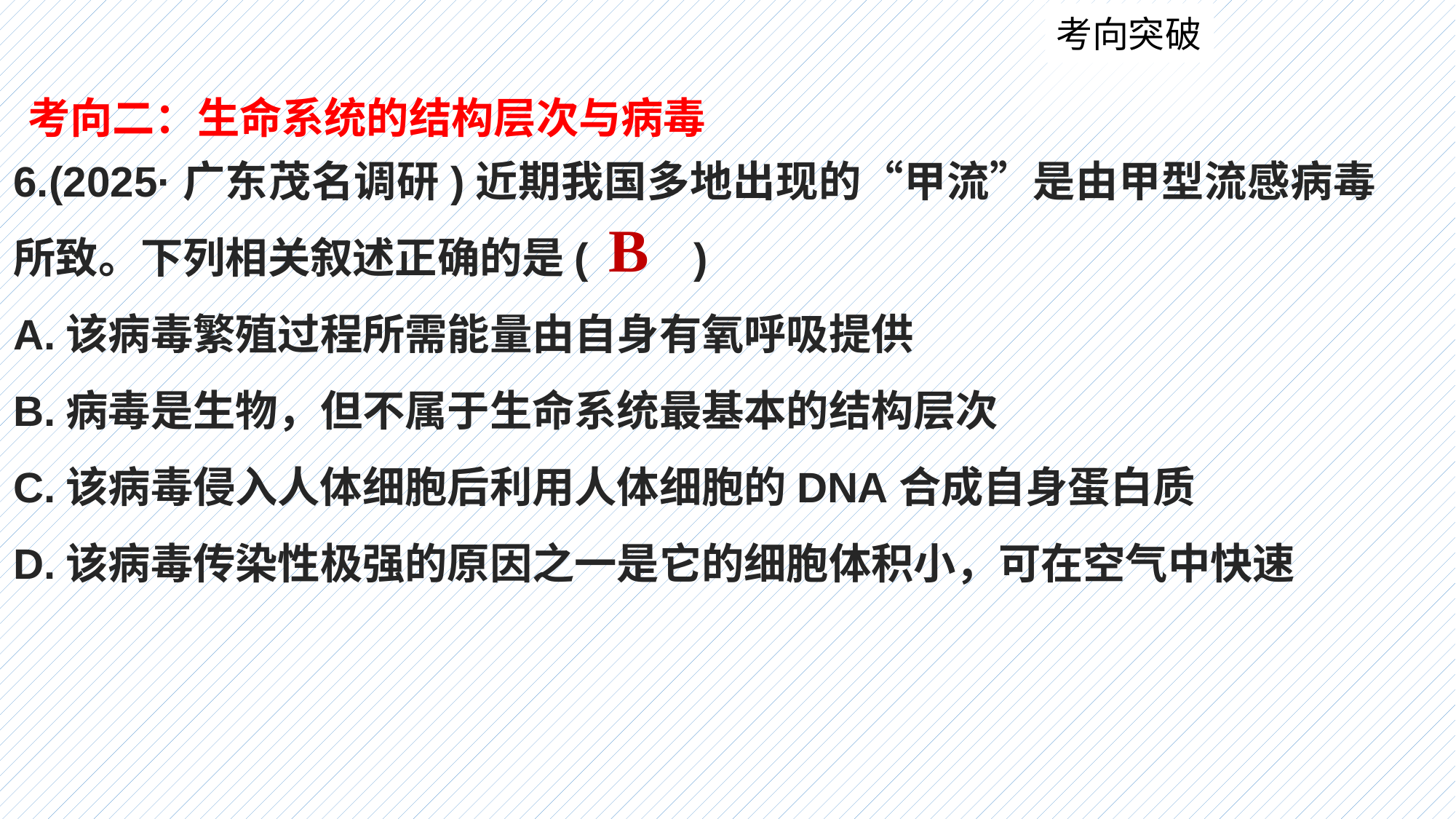

考向突破
考向二：生命系统的结构层次与病毒
6.(2025·广东茂名调研)近期我国多地出现的“甲流”是由甲型流感病毒所致。下列相关叙述正确的是(　　)
A.该病毒繁殖过程所需能量由自身有氧呼吸提供
B.病毒是生物，但不属于生命系统最基本的结构层次
C.该病毒侵入人体细胞后利用人体细胞的DNA合成自身蛋白质
D.该病毒传染性极强的原因之一是它的细胞体积小，可在空气中快速
B